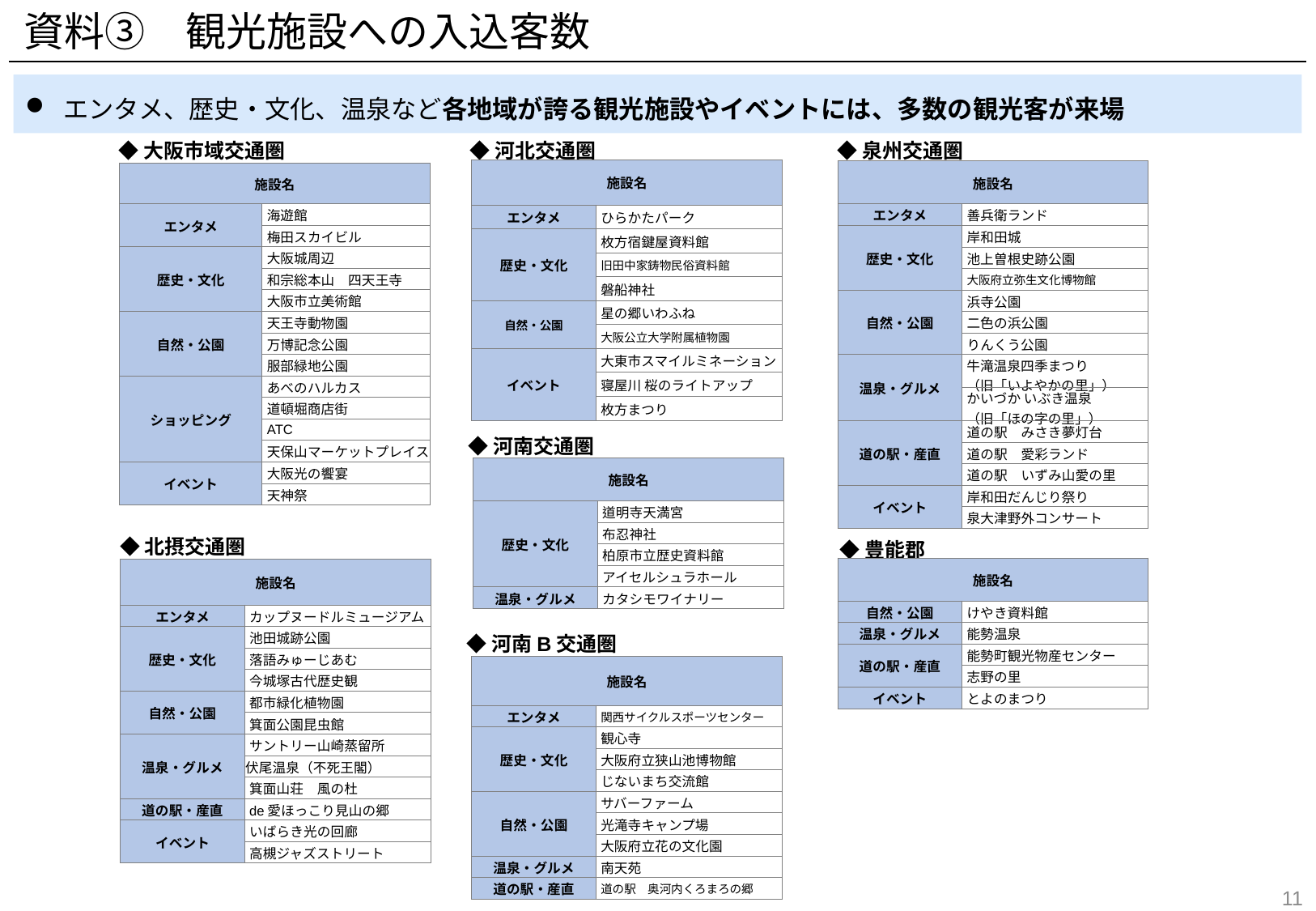

資料③　観光施設への入込客数
エンタメ、歴史・文化、温泉など各地域が誇る観光施設やイベントには、多数の観光客が来場
◆大阪市域交通圏
◆河北交通圏
◆泉州交通圏
| 施設名 |  |
| --- | --- |
| エンタメ | ひらかたパーク |
| 歴史・文化 | 枚方宿鍵屋資料館 |
|  | 旧田中家鋳物民俗資料館 |
|  | 磐船神社 |
| 自然・公園 | 星の郷いわふね |
|  | 大阪公立大学附属植物園 |
| イベント | 大東市スマイルミネーション |
|  | 寝屋川 桜のライトアップ |
|  | 枚方まつり |
| 施設名 |  |
| --- | --- |
| エンタメ | 善兵衛ランド |
| 歴史・文化 | 岸和田城 |
|  | 池上曽根史跡公園 |
|  | 大阪府立弥生文化博物館 |
| 自然・公園 | 浜寺公園 |
|  | 二色の浜公園 |
|  | りんくう公園 |
| 温泉・グルメ | 牛滝温泉四季まつり （旧「いよやかの里」） |
|  | かいづか いぶき温泉 （旧「ほの字の里」） |
| 道の駅・産直 | 道の駅　みさき夢灯台 |
|  | 道の駅　愛彩ランド |
|  | 道の駅　いずみ山愛の里 |
| イベント | 岸和田だんじり祭り |
|  | 泉大津野外コンサート |
| 施設名 |  |
| --- | --- |
| エンタメ | 海遊館 |
|  | 梅田スカイビル |
| 歴史・文化 | 大阪城周辺 |
|  | 和宗総本山　四天王寺 |
|  | 大阪市立美術館 |
| 自然・公園 | 天王寺動物園 |
|  | 万博記念公園 |
|  | 服部緑地公園 |
| ショッピング | あべのハルカス |
|  | 道頓堀商店街 |
|  | ATC |
|  | 天保山マーケットプレイス |
| イベント | 大阪光の饗宴 |
|  | 天神祭 |
◆河南交通圏
| 施設名 |  |
| --- | --- |
| 歴史・文化 | 道明寺天満宮 |
|  | 布忍神社 |
|  | 柏原市立歴史資料館 |
|  | アイセルシュラホール |
| 温泉・グルメ | カタシモワイナリー |
◆北摂交通圏
◆豊能郡
| 施設名 |  |
| --- | --- |
| 自然・公園 | けやき資料館 |
| 温泉・グルメ | 能勢温泉 |
| 道の駅・産直 | 能勢町観光物産センター |
|  | 志野の里 |
| イベント | とよのまつり |
| 施設名 |  |
| --- | --- |
| エンタメ | カップヌードルミュージアム |
| 歴史・文化 | 池田城跡公園 |
|  | 落語みゅーじあむ |
|  | 今城塚古代歴史観 |
| 自然・公園 | 都市緑化植物園 |
|  | 箕面公園昆虫館 |
| 温泉・グルメ | サントリー山崎蒸留所 |
|  | 伏尾温泉（不死王閣） |
|  | 箕面山荘　風の杜 |
| 道の駅・産直 | de愛ほっこり見山の郷 |
| イベント | いばらき光の回廊 |
|  | 高槻ジャズストリート |
◆河南B交通圏
| 施設名 |  |
| --- | --- |
| エンタメ | 関西サイクルスポーツセンター |
| 歴史・文化 | 観心寺 |
|  | 大阪府立狭山池博物館 |
|  | じないまち交流館 |
| 自然・公園 | サバーファーム |
|  | 光滝寺キャンプ場 |
|  | 大阪府立花の文化園 |
| 温泉・グルメ | 南天苑 |
| 道の駅・産直 | 道の駅　奥河内くろまろの郷 |
11